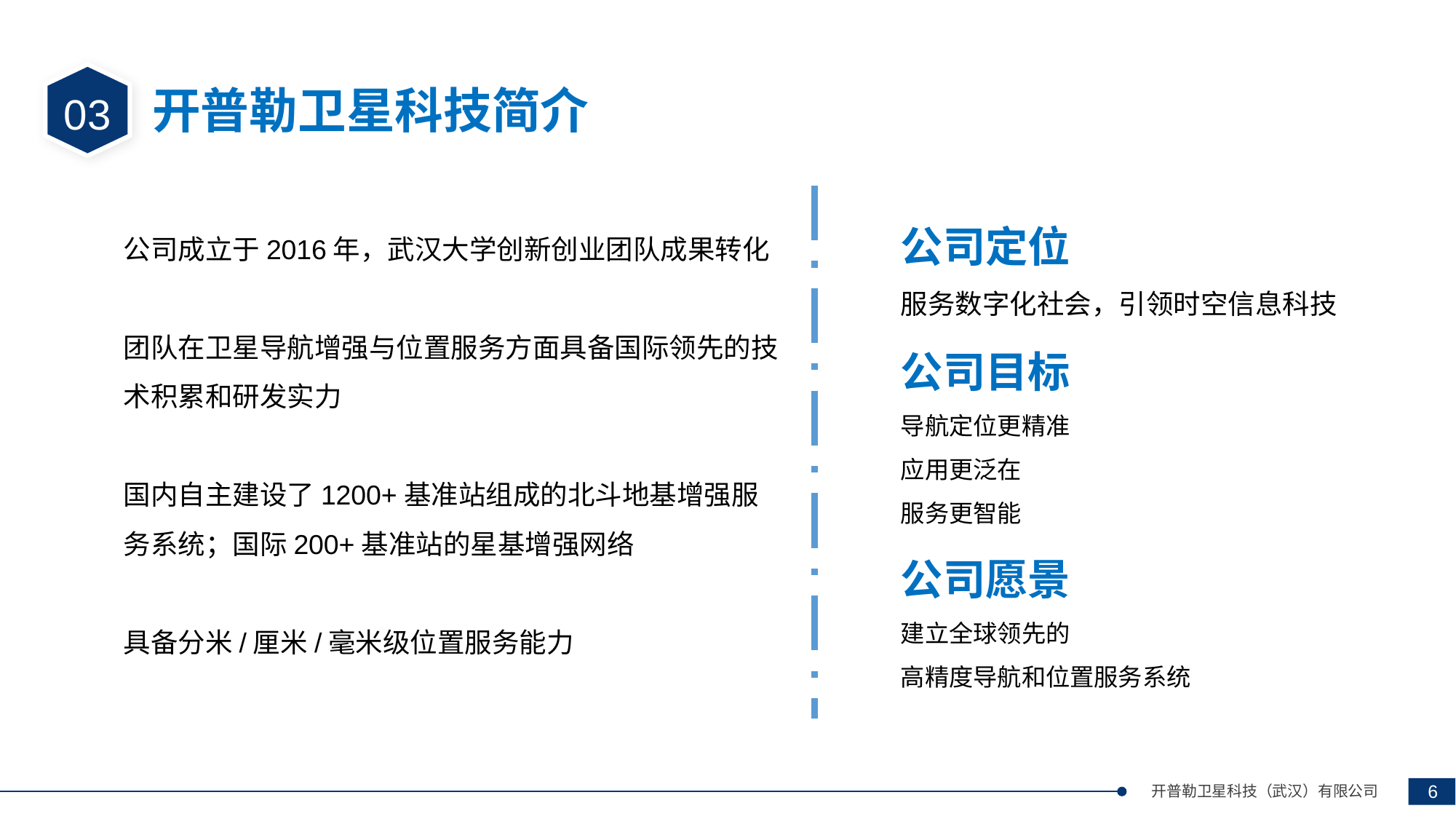

03
开普勒卫星科技简介
公司成立于2016年，武汉大学创新创业团队成果转化

团队在卫星导航增强与位置服务方面具备国际领先的技术积累和研发实力

国内自主建设了1200+基准站组成的北斗地基增强服务系统；国际200+基准站的星基增强网络

具备分米/厘米/毫米级位置服务能力
公司定位
服务数字化社会，引领时空信息科技
公司目标
导航定位更精准
应用更泛在
服务更智能
公司愿景
建立全球领先的
高精度导航和位置服务系统